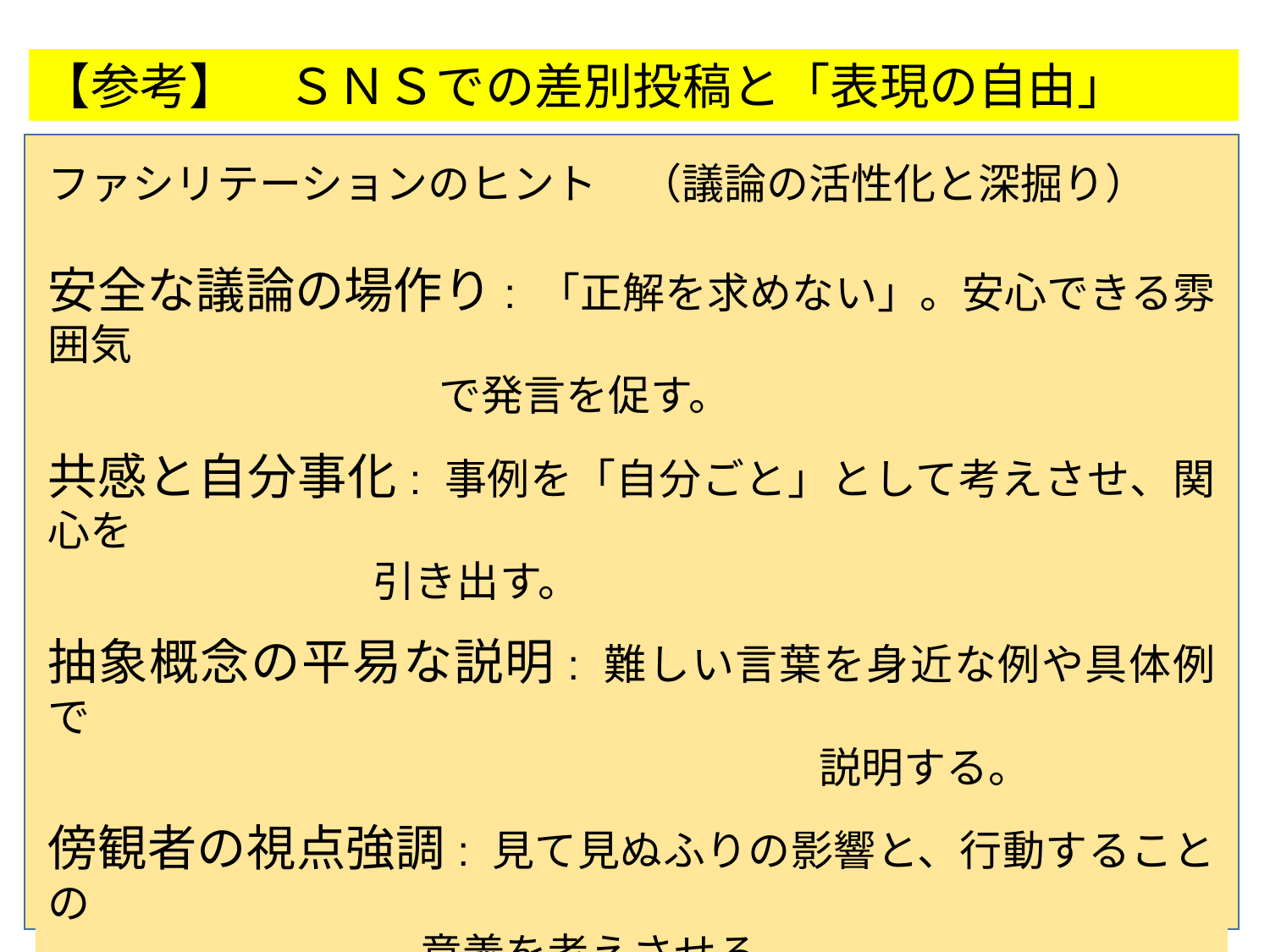

【参考】　ＳＮＳでの差別投稿と「表現の自由」

ファシリテーションのヒント　（議論の活性化と深掘り）

安全な議論の場作り: 「正解を求めない」。安心できる雰囲気
                                        で発言を促す。

共感と自分事化: 事例を「自分ごと」として考えさせ、関心を
                                 引き出す。

抽象概念の平易な説明: 難しい言葉を身近な例や具体例で
　　　　　　　　　　　　　　　　　　 説明する。

傍観者の視点強調: 見て見ぬふりの影響と、行動することの
                                      意義を考えさせる。

行動への接続: 議論を「具体的にどうするか」という実践的な
                             行動に結びつける。